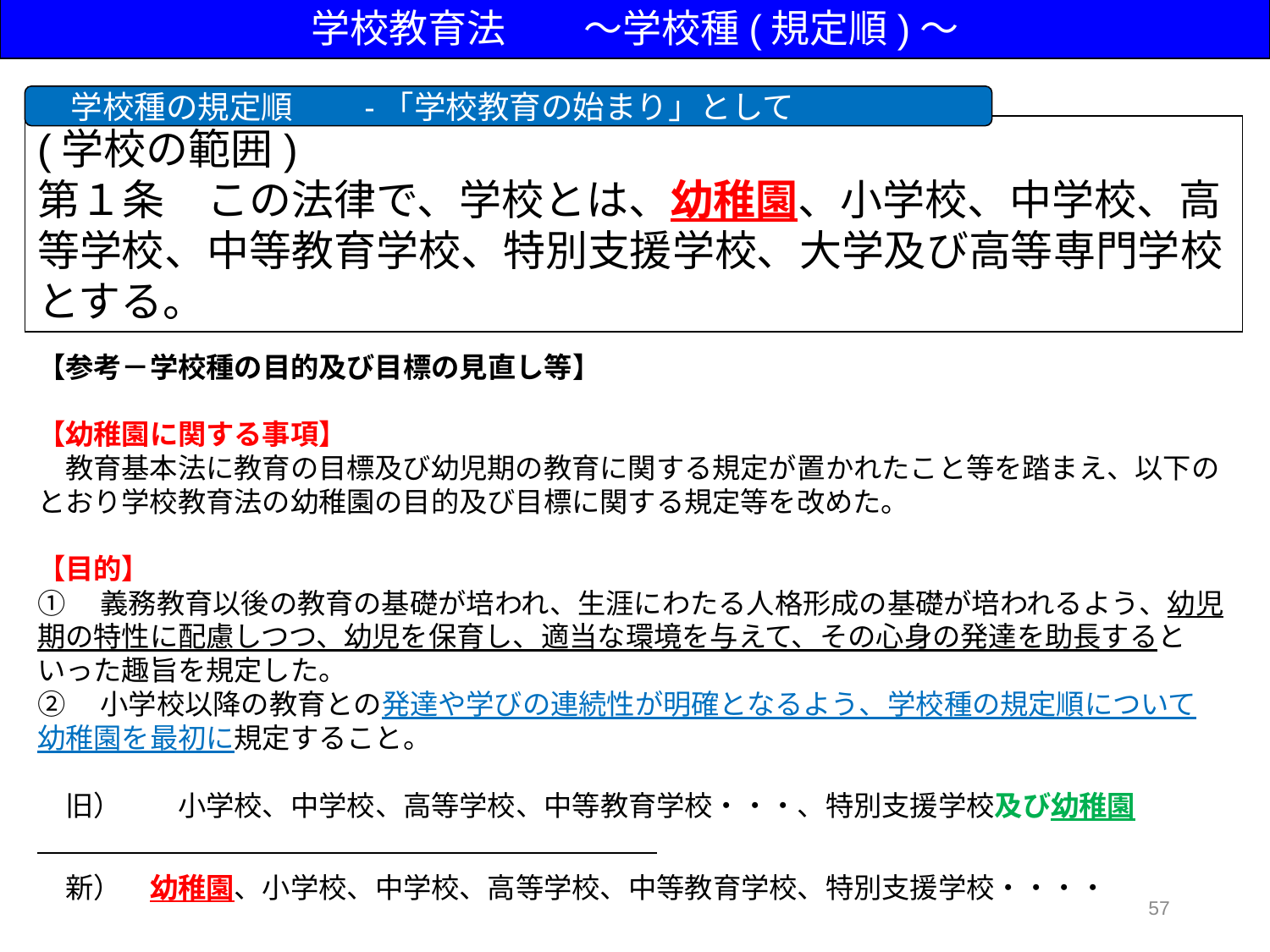

学校教育法　　～学校種(規定順)～
　学校種の規定順　　-「学校教育の始まり」として
(学校の範囲)
第１条　この法律で、学校とは、幼稚園、小学校、中学校、高等学校、中等教育学校、特別支援学校、大学及び高等専門学校とする。
【参考－学校種の目的及び目標の見直し等】

【幼稚園に関する事項】
　教育基本法に教育の目標及び幼児期の教育に関する規定が置かれたこと等を踏まえ、以下のとおり学校教育法の幼稚園の目的及び目標に関する規定等を改めた。

【目的】
①　義務教育以後の教育の基礎が培われ、生涯にわたる人格形成の基礎が培われるよう、幼児期の特性に配慮しつつ、幼児を保育し、適当な環境を与えて、その心身の発達を助長するといった趣旨を規定した。
②　小学校以降の教育との発達や学びの連続性が明確となるよう、学校種の規定順について幼稚園を最初に規定すること。

　旧）　　小学校、中学校、高等学校、中等教育学校・・・、特別支援学校及び幼稚園

　新）　幼稚園、小学校、中学校、高等学校、中等教育学校、特別支援学校・・・・
57